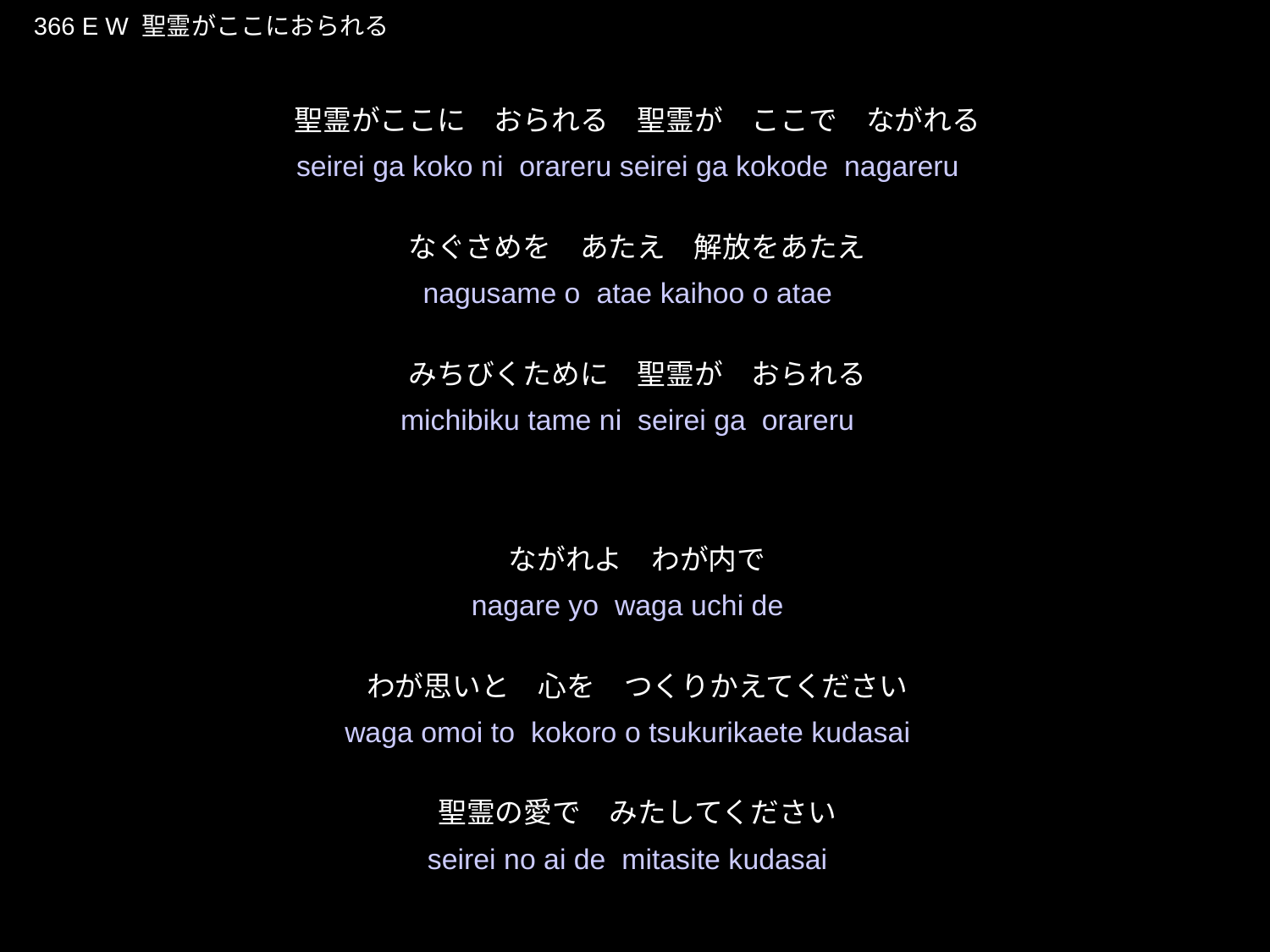

せいれいがここにおられる
★W
366 E W 聖霊がここにおられる
★２
聖霊がここに　おられる　聖霊が　ここで　ながれる
なぐさめを　あたえ　解放をあたえ
みちびくために　聖霊が　おられる
ながれよ　わが内で
わが思いと　心を　つくりかえてください
聖霊の愛で　みたしてください
seirei ga koko ni  orareru seirei ga kokode  nagareru
nagusame o  atae kaihoo o atae
michibiku tame ni  seirei ga  orareru
nagare yo  waga uchi de
waga omoi to  kokoro o tsukurikaete kudasai
seirei no ai de  mitasite kudasai